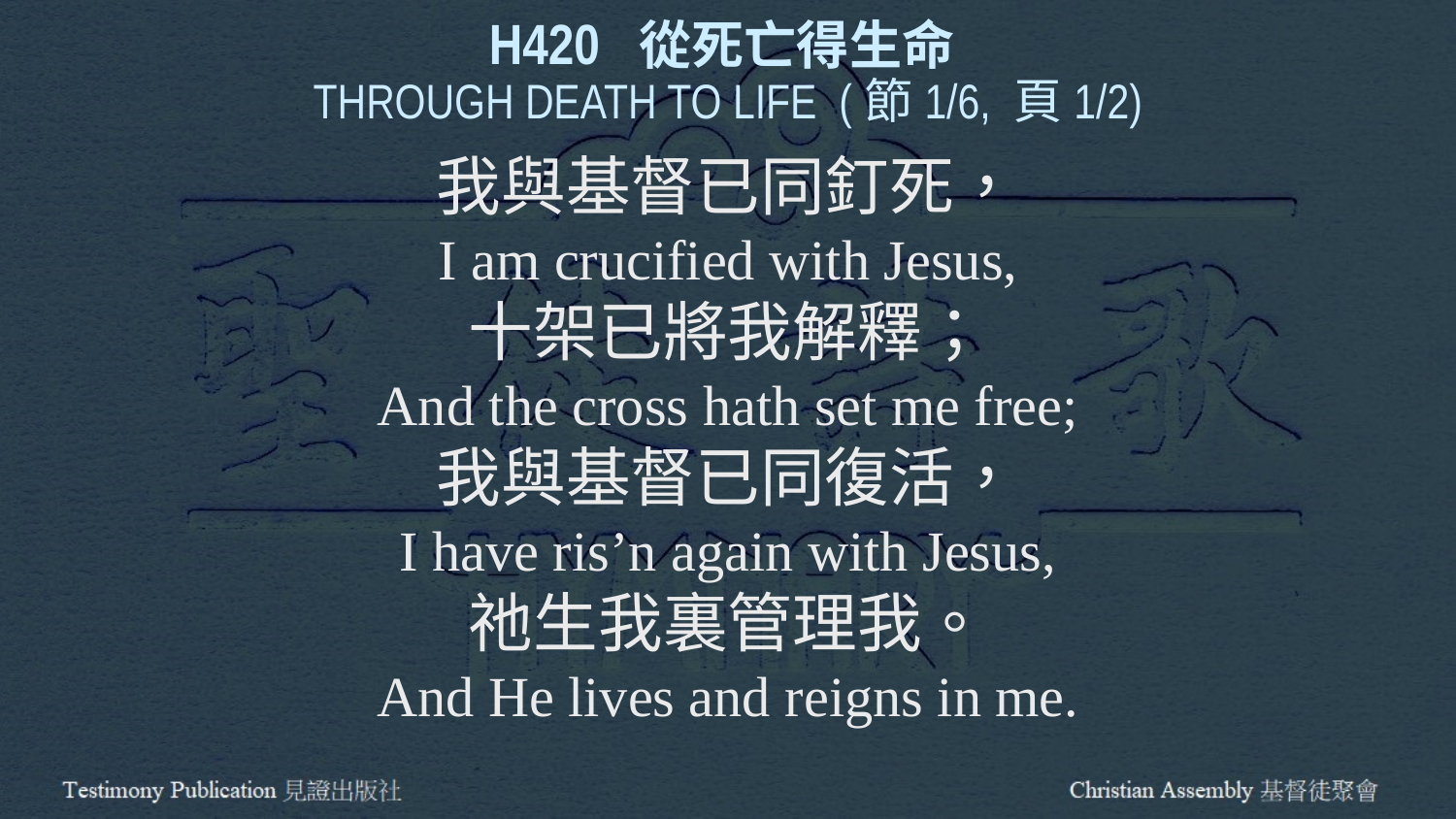

H420  從死亡得生命
THROUGH DEATH TO LIFE  (節1/6, 頁1/2)
我與基督已同釘死，
I am crucified with Jesus,
十架已將我解釋；
And the cross hath set me free;
我與基督已同復活，
I have ris’n again with Jesus,
祂生我裏管理我。
And He lives and reigns in me.